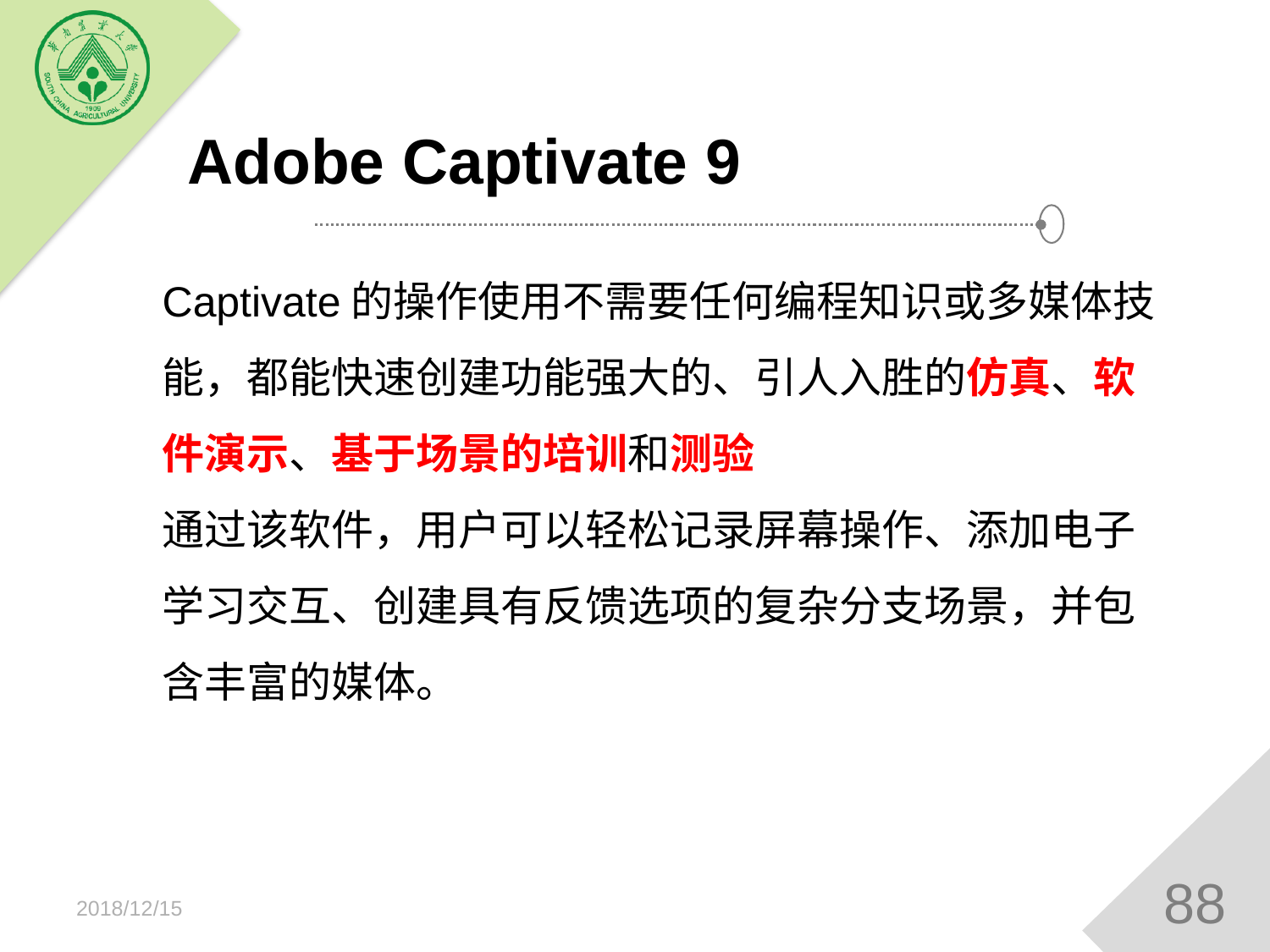

# Adobe Captivate 9
Captivate的操作使用不需要任何编程知识或多媒体技能，都能快速创建功能强大的、引人入胜的仿真、软件演示、基于场景的培训和测验
通过该软件，用户可以轻松记录屏幕操作、添加电子学习交互、创建具有反馈选项的复杂分支场景，并包含丰富的媒体。

88
2018/12/15